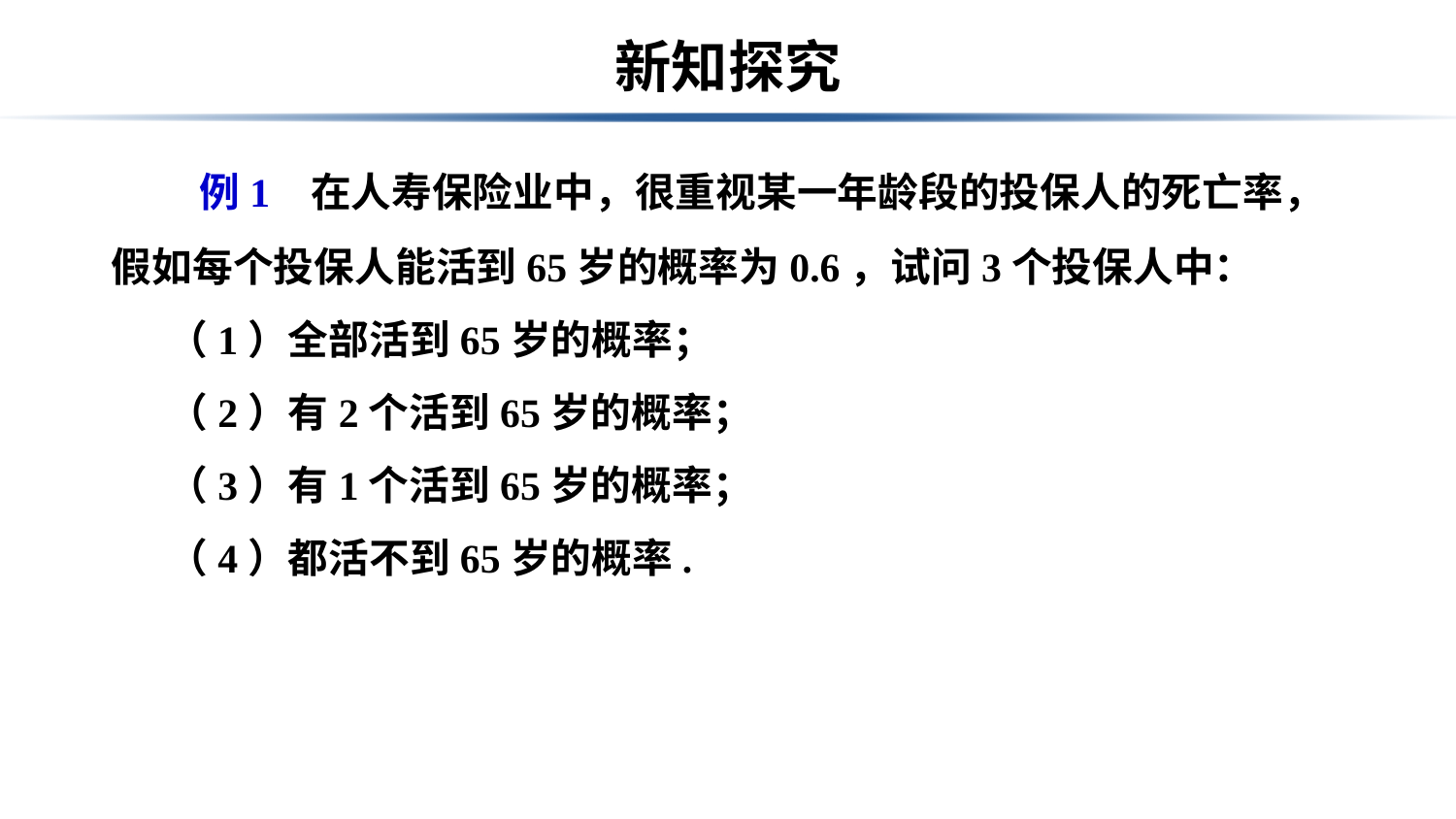

# 新知探究
       例1   在人寿保险业中，很重视某一年龄段的投保人的死亡率，假如每个投保人能活到65岁的概率为0.6，试问3个投保人中：
     （1）全部活到65岁的概率；
     （2）有2个活到65岁的概率；
     （3）有1个活到65岁的概率；
     （4）都活不到65岁的概率.